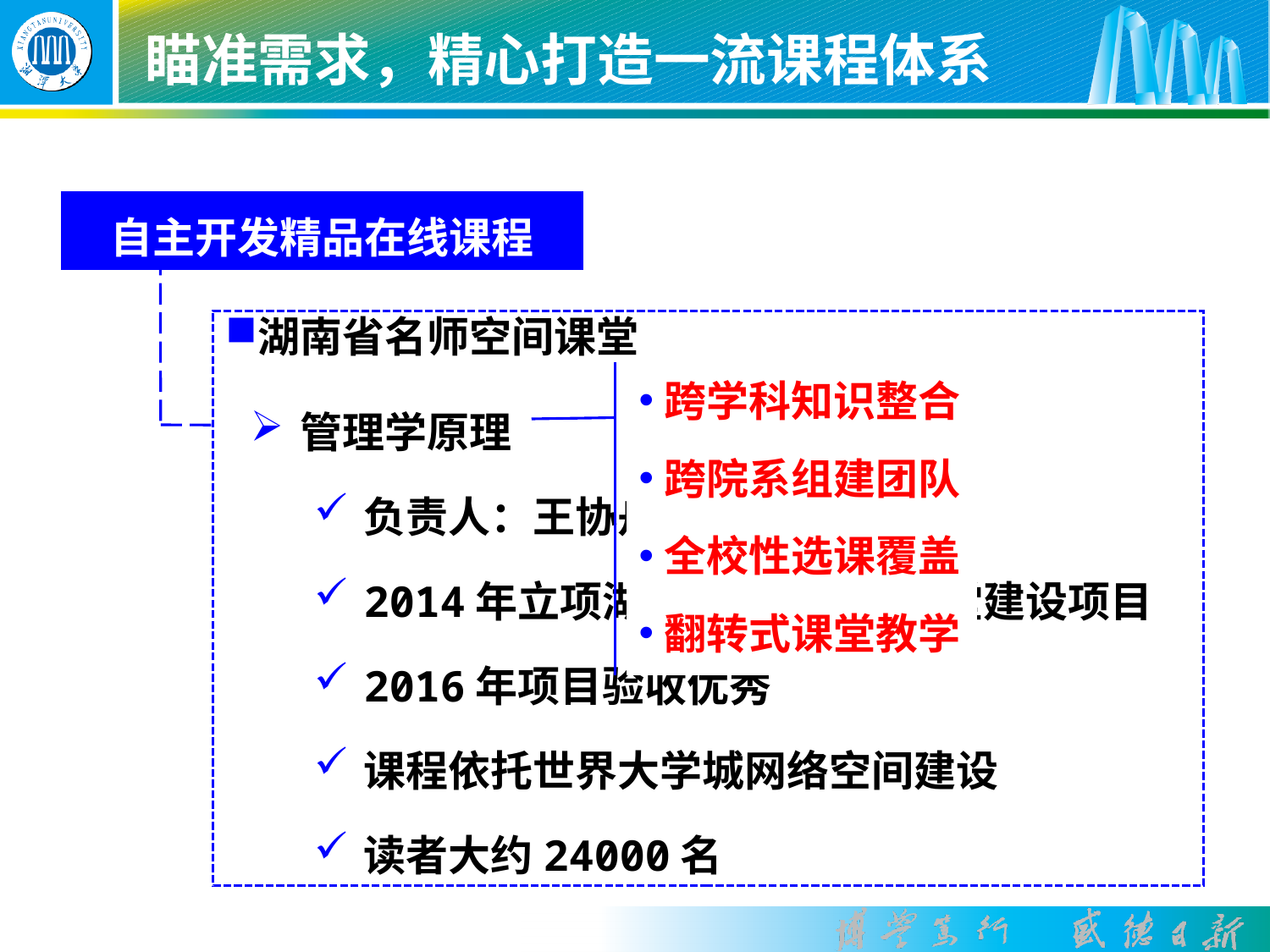

瞄准需求，精心打造一流课程体系

自主开发精品在线课程

湖南省名师空间课堂
管理学原理
负责人：王协舟
2014年立项湖南省名师空间课堂建设项目
2016年项目验收优秀
课程依托世界大学城网络空间建设
读者大约24000名

跨学科知识整合
跨院系组建团队
全校性选课覆盖
翻转式课堂教学